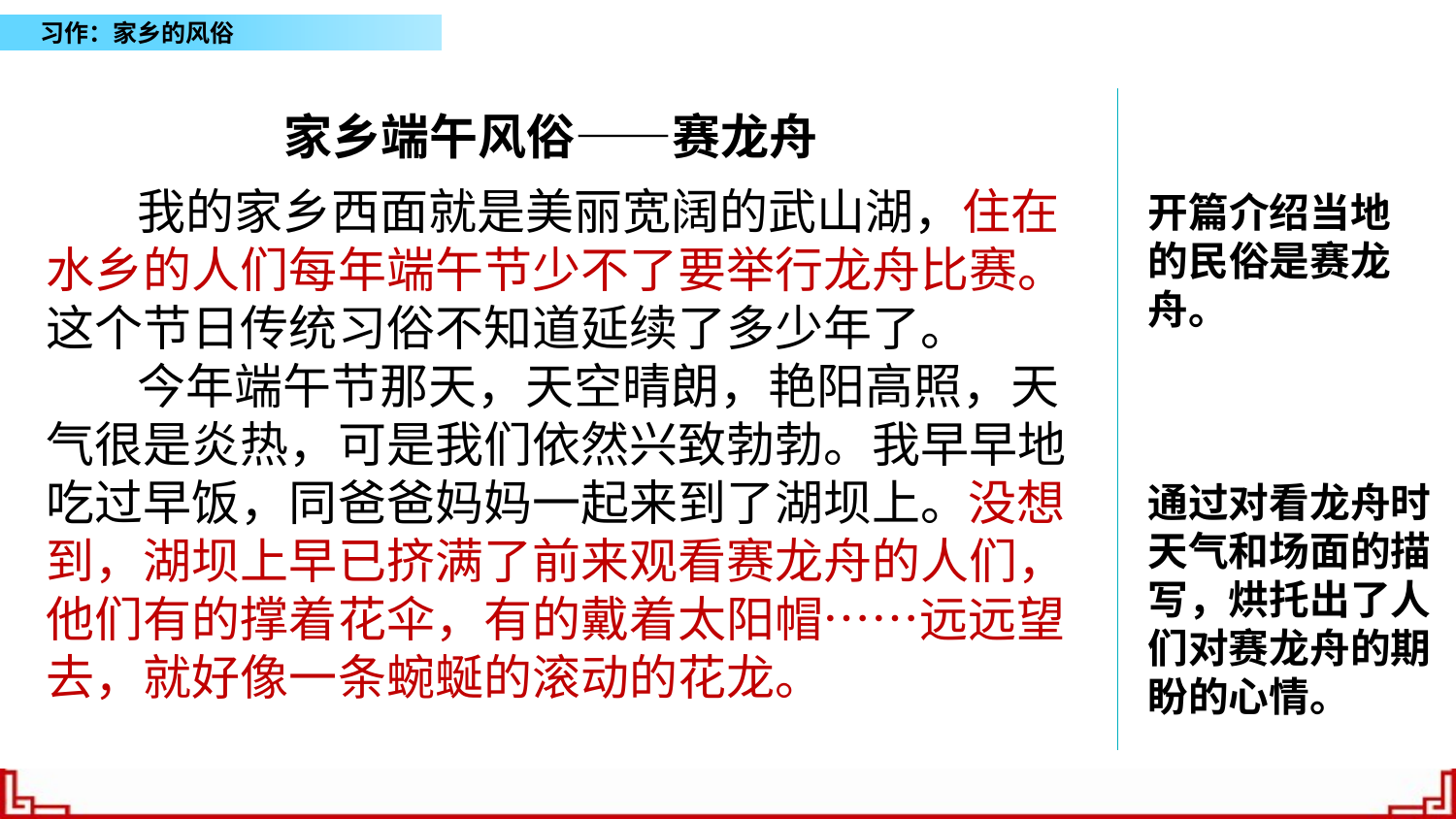

家乡端午风俗——赛龙舟
  我的家乡西面就是美丽宽阔的武山湖，住在水乡的人们每年端午节少不了要举行龙舟比赛。这个节日传统习俗不知道延续了多少年了。
  今年端午节那天，天空晴朗，艳阳高照，天气很是炎热，可是我们依然兴致勃勃。我早早地吃过早饭，同爸爸妈妈一起来到了湖坝上。没想到，湖坝上早已挤满了前来观看赛龙舟的人们，他们有的撑着花伞，有的戴着太阳帽……远远望去，就好像一条蜿蜒的滚动的花龙。
开篇介绍当地的民俗是赛龙舟。
通过对看龙舟时天气和场面的描写，烘托出了人们对赛龙舟的期盼的心情。